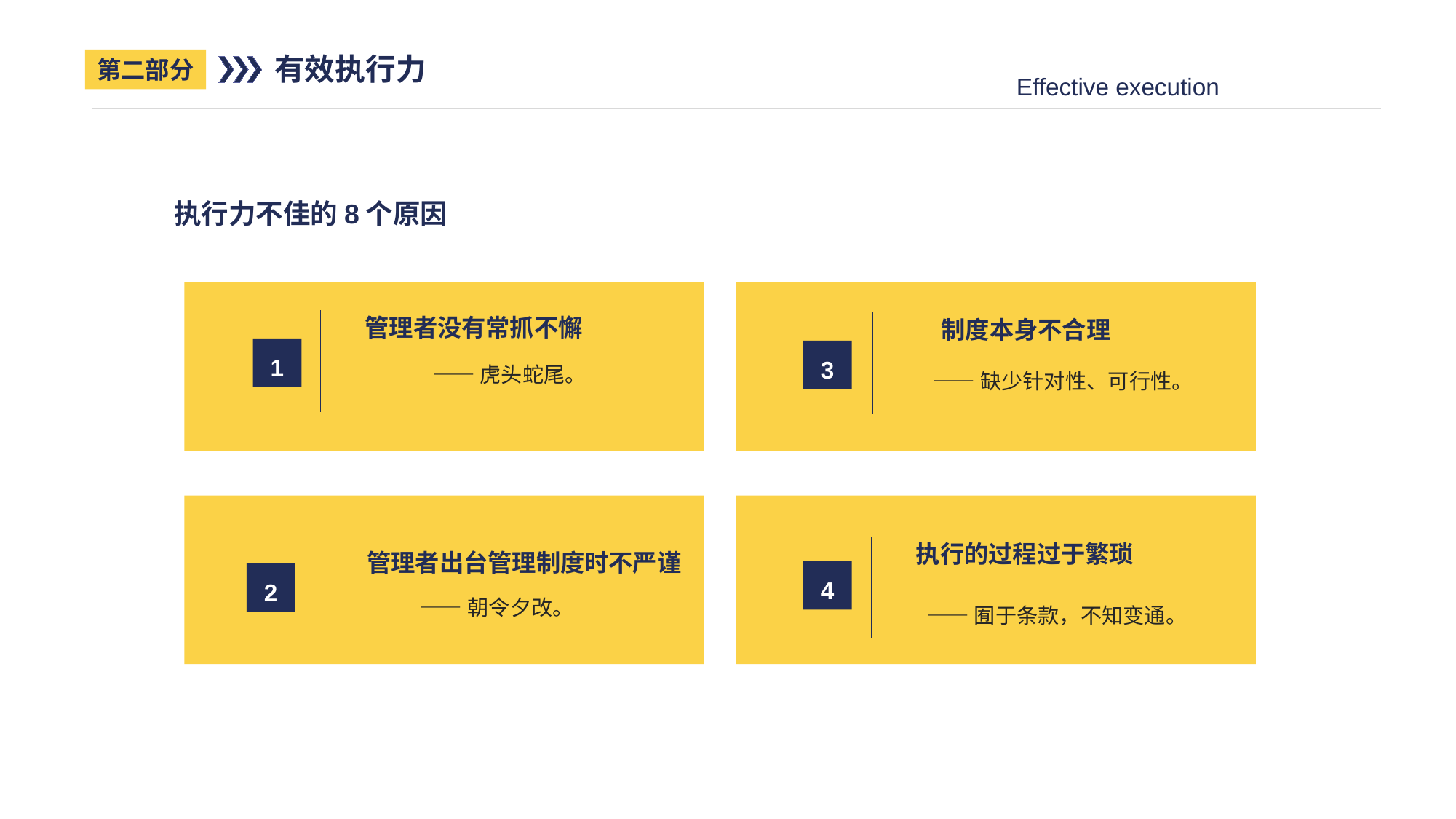

有效执行力
第二部分

Effective execution
执行力不佳的8个原因

管理者没有常抓不懈
1
——虎头蛇尾。

制度本身不合理
3
——缺少针对性、可行性。

管理者出台管理制度时不严谨
2
——朝令夕改。

执行的过程过于繁琐
4
——囿于条款，不知变通。